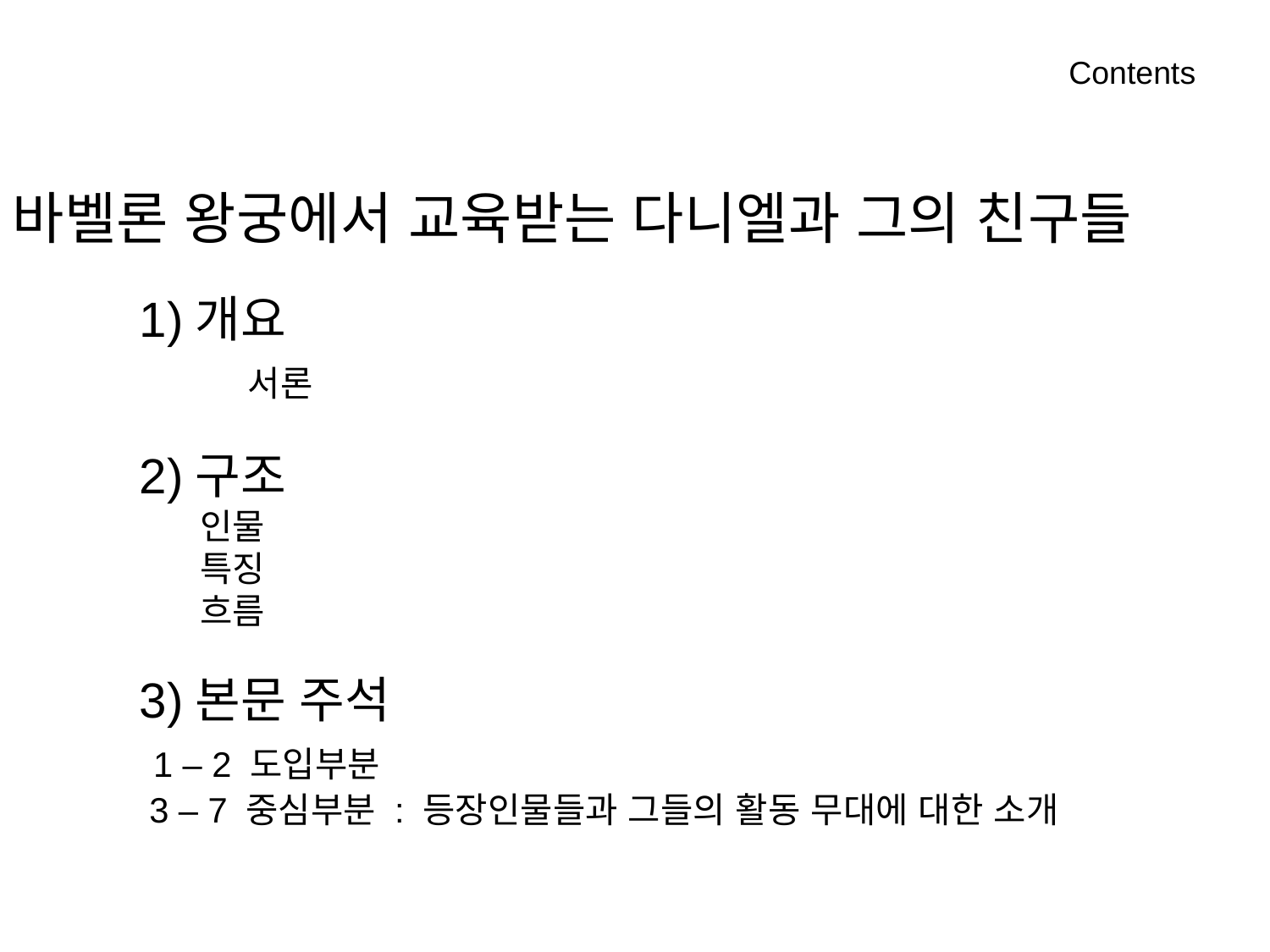

Contents
바벨론 왕궁에서 교육받는 다니엘과 그의 친구들

	1)개요
	       서론

	2)구조
                  인물
                  특징
                  흐름

	3)본문 주석
	 1 – 2 도입부분
	 3 – 7 중심부분 : 등장인물들과 그들의 활동 무대에 대한 소개